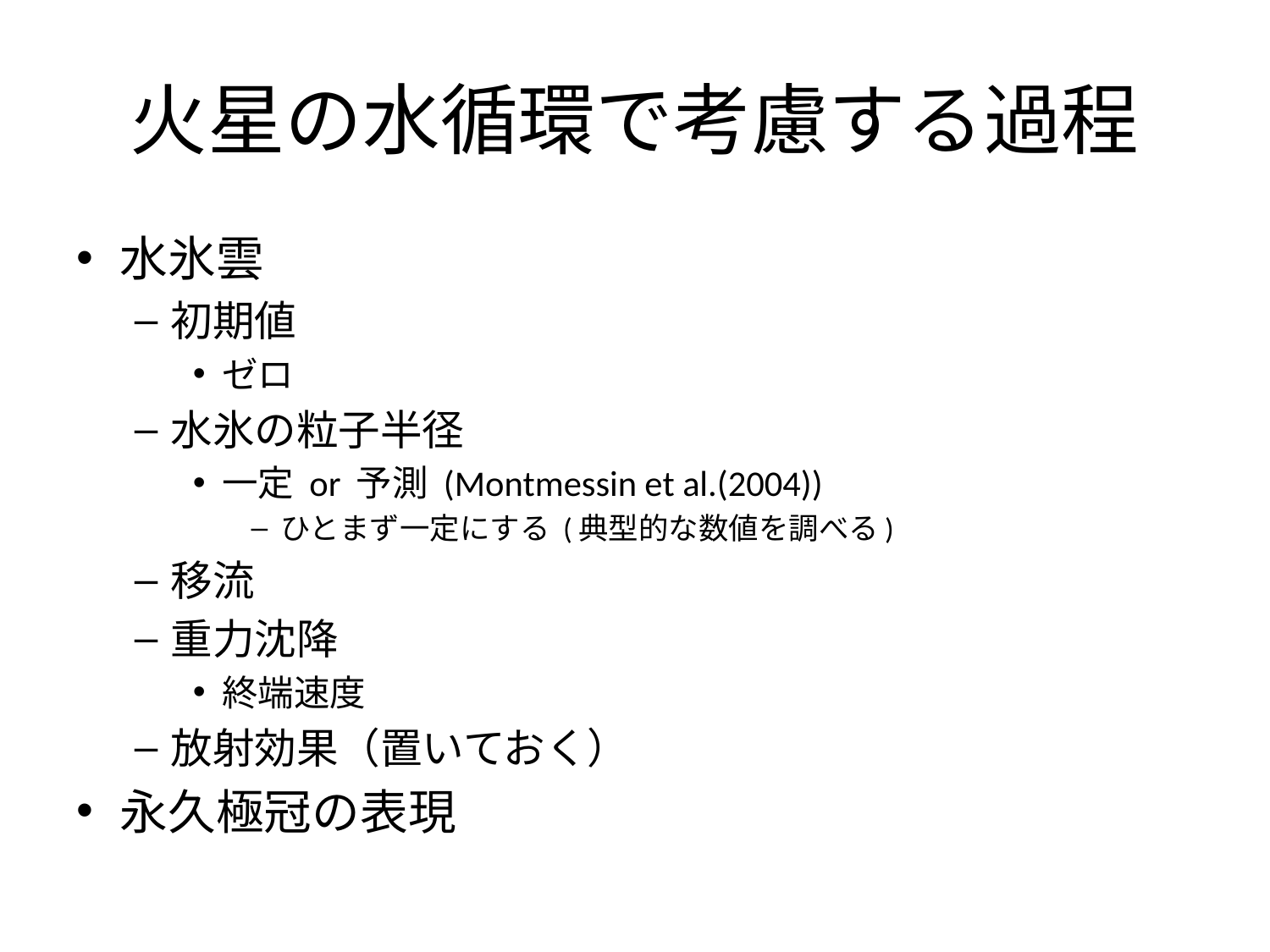

# 火星の水循環で考慮する過程
水氷雲
初期値
ゼロ
水氷の粒子半径
一定 or 予測 (Montmessin et al.(2004))
ひとまず一定にする (典型的な数値を調べる)
移流
重力沈降
終端速度
放射効果（置いておく）
永久極冠の表現